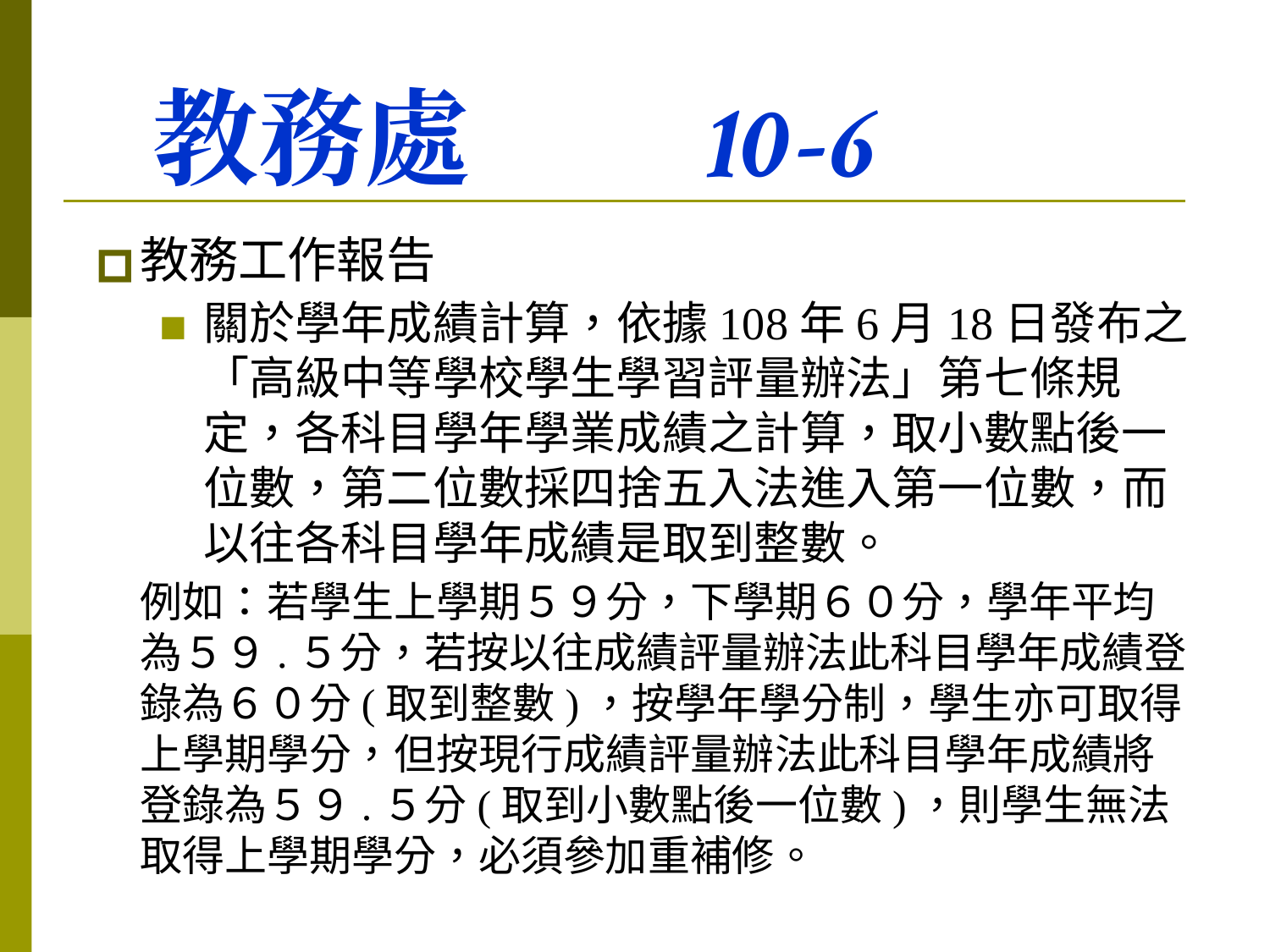

# 教務處           10-6
教務工作報告
關於學年成績計算，依據108年6月18日發布之「高級中等學校學生學習評量辦法」第七條規定，各科目學年學業成績之計算，取小數點後一位數，第二位數採四捨五入法進入第一位數，而以往各科目學年成績是取到整數。
例如：若學生上學期５９分，下學期６０分，學年平均為５９.５分，若按以往成績評量辦法此科目學年成績登錄為６０分(取到整數)，按學年學分制，學生亦可取得上學期學分，但按現行成績評量辦法此科目學年成績將登錄為５９.５分(取到小數點後一位數)，則學生無法取得上學期學分，必須參加重補修。